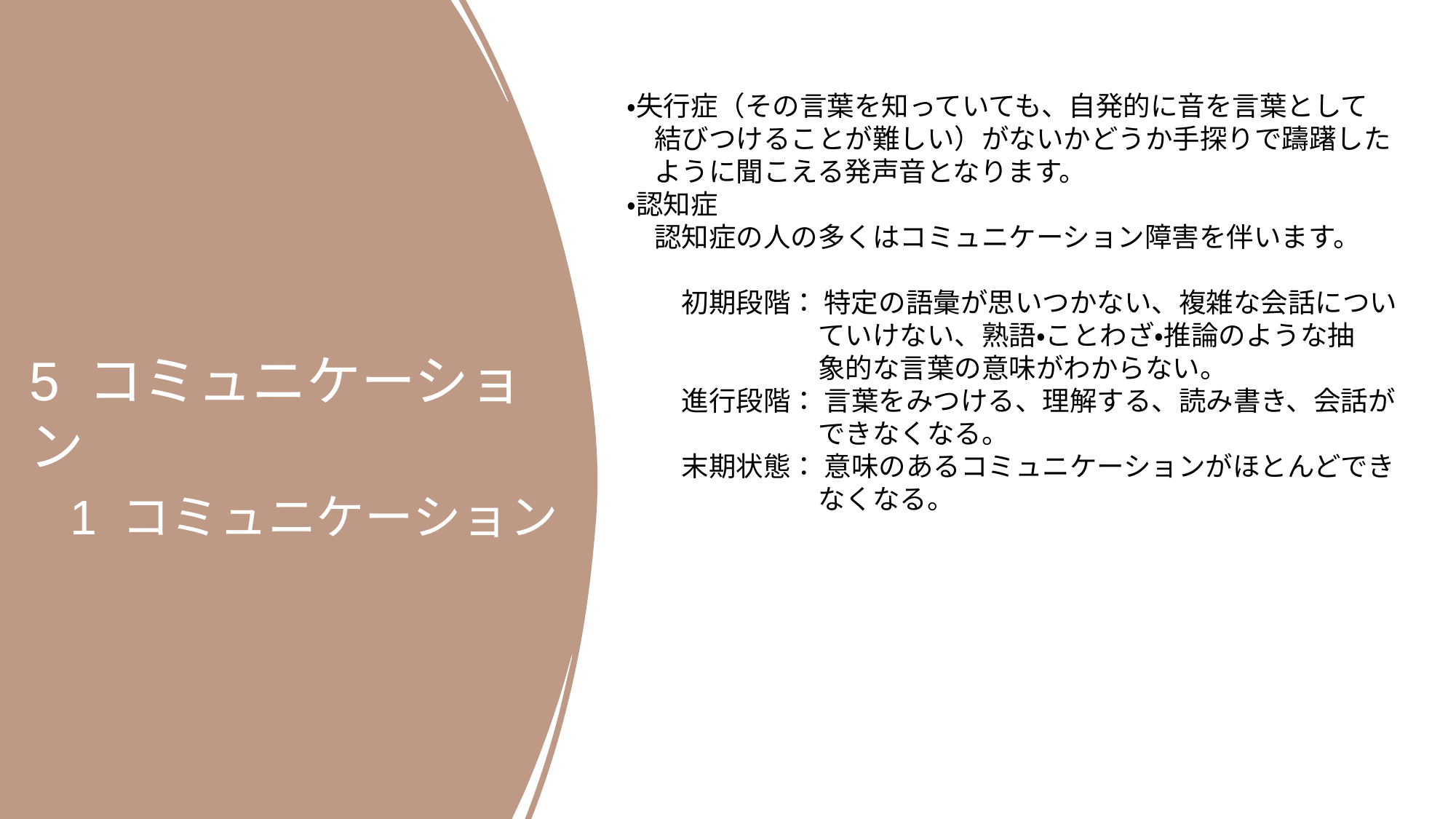

・失行症（その言葉を知っていても、自発的に音を言葉として
　結びつけることが難しい）がないかどうか手探りで躊躇した
　ように聞こえる発声音となります。
・認知症
　認知症の人の多くはコミュニケーション障害を伴います。

　　初期段階： 特定の語彙が思いつかない、複雑な会話につい
　　　　　　　ていけない、熟語・ことわざ・推論のような抽
　　　　　　　象的な言葉の意味がわからない。
　　進行段階： 言葉をみつける、理解する、読み書き、会話が
　　　　　　　できなくなる。
　　末期状態： 意味のあるコミュニケーションがほとんどでき
　　　　　　　なくなる。

5 コミュニケーション
   1 コミュニケーション